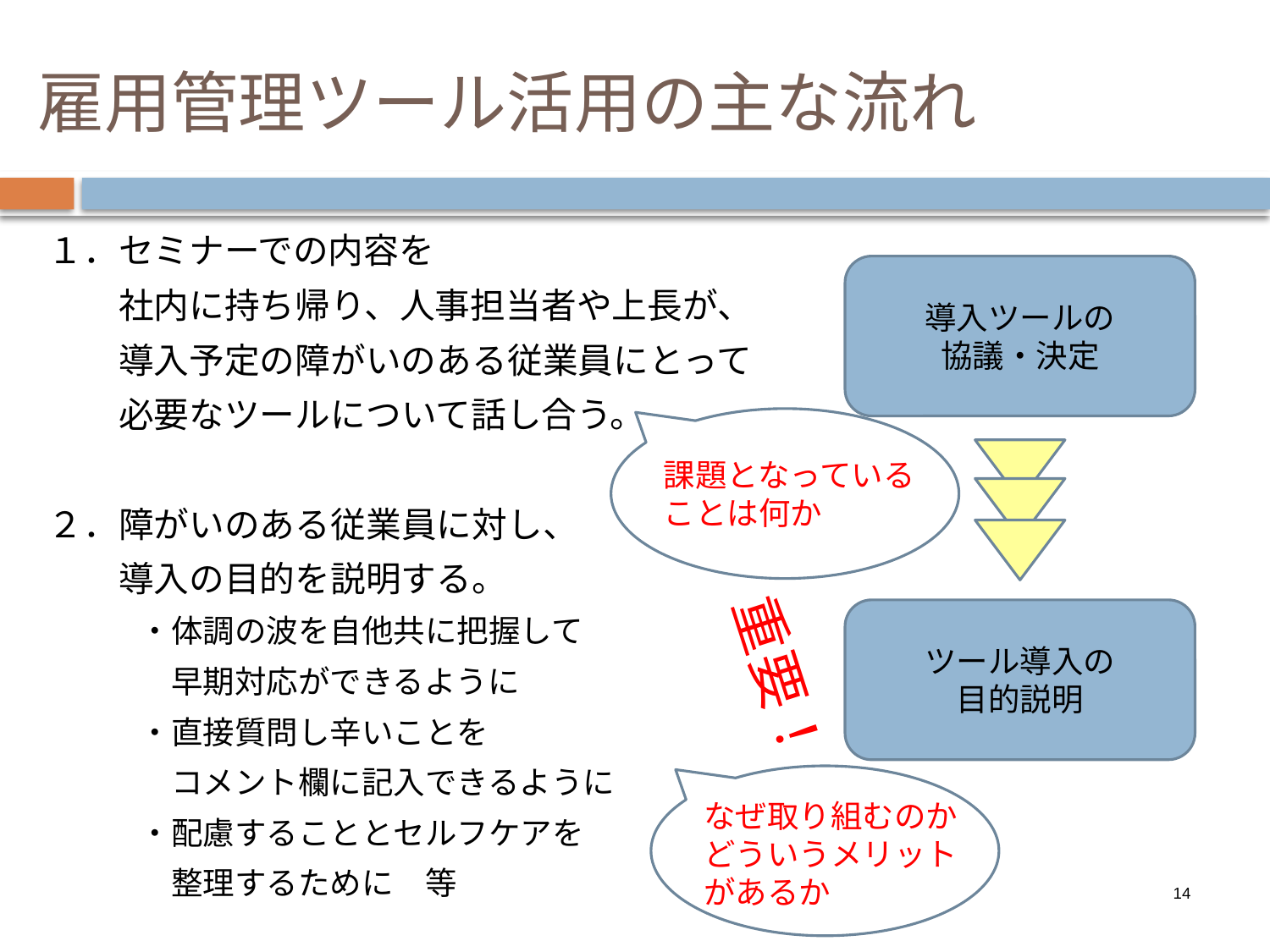

# 雇用管理ツール活用の主な流れ
　１．セミナーでの内容を
　　　社内に持ち帰り、人事担当者や上長が、
　　　導入予定の障がいのある従業員にとって
　　　必要なツールについて話し合う。

　２．障がいのある従業員に対し、
　　　導入の目的を説明する。
　　　　・体調の波を自他共に把握して
　　　　　早期対応ができるように
　　　　・直接質問し辛いことを
　　　　　コメント欄に記入できるように
　　　　・配慮することとセルフケアを
　　　　　整理するために　等
導入ツールの
協議・決定

課題となっていることは何か

重要！
ツール導入の
目的説明

なぜ取り組むのか
どういうメリットがあるか
14